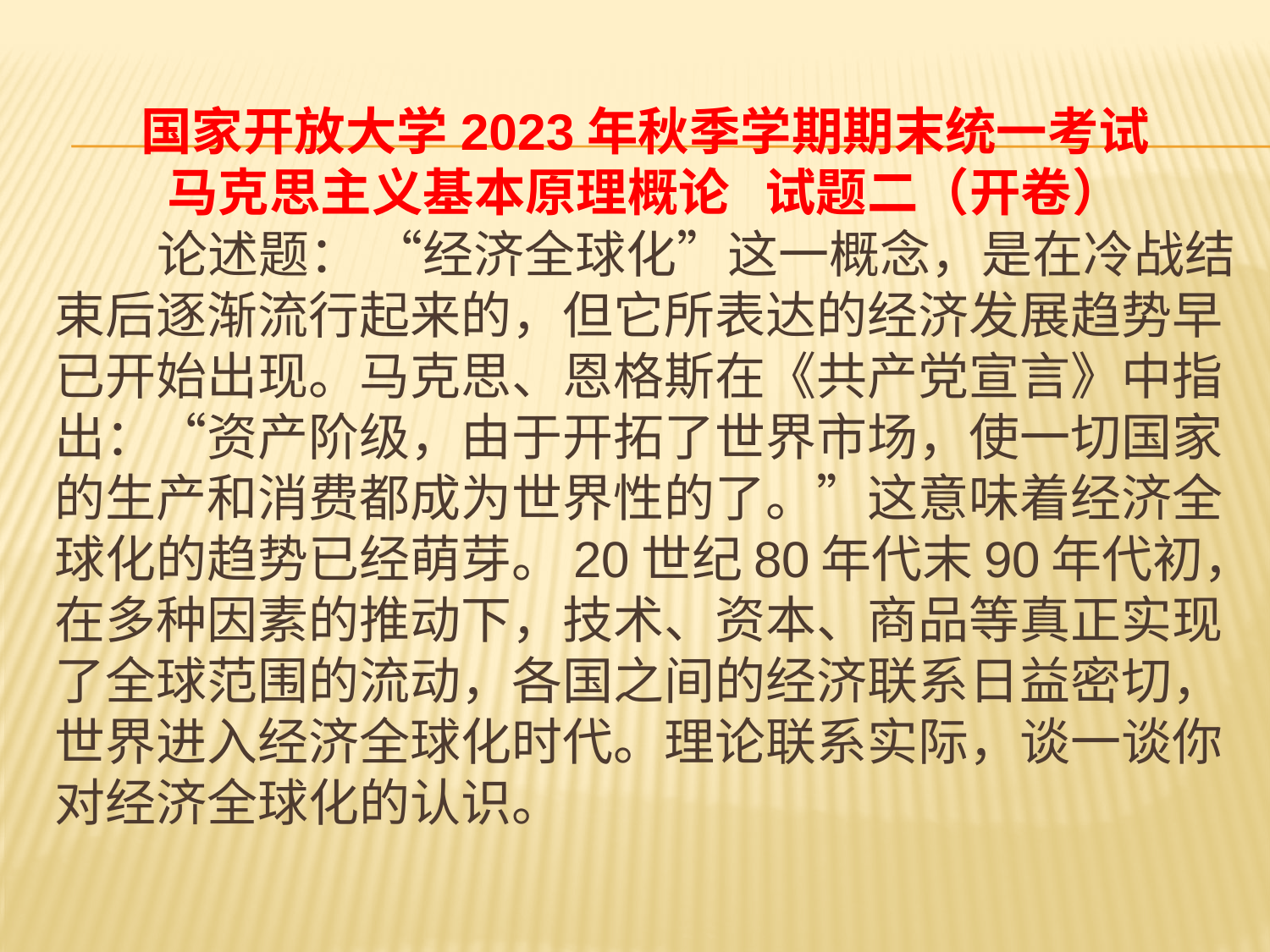

# 国家开放大学2023年秋季学期期末统一考试 马克思主义基本原理概论   试题二（开卷）
        论述题： “经济全球化”这一概念，是在冷战结束后逐渐流行起来的，但它所表达的经济发展趋势早已开始出现。马克思、恩格斯在《共产党宣言》中指出：“资产阶级，由于开拓了世界市场，使一切国家的生产和消费都成为世界性的了。”这意味着经济全球化的趋势已经萌芽。20世纪80年代末90年代初，在多种因素的推动下，技术、资本、商品等真正实现了全球范围的流动，各国之间的经济联系日益密切，世界进入经济全球化时代。理论联系实际，谈一谈你对经济全球化的认识。